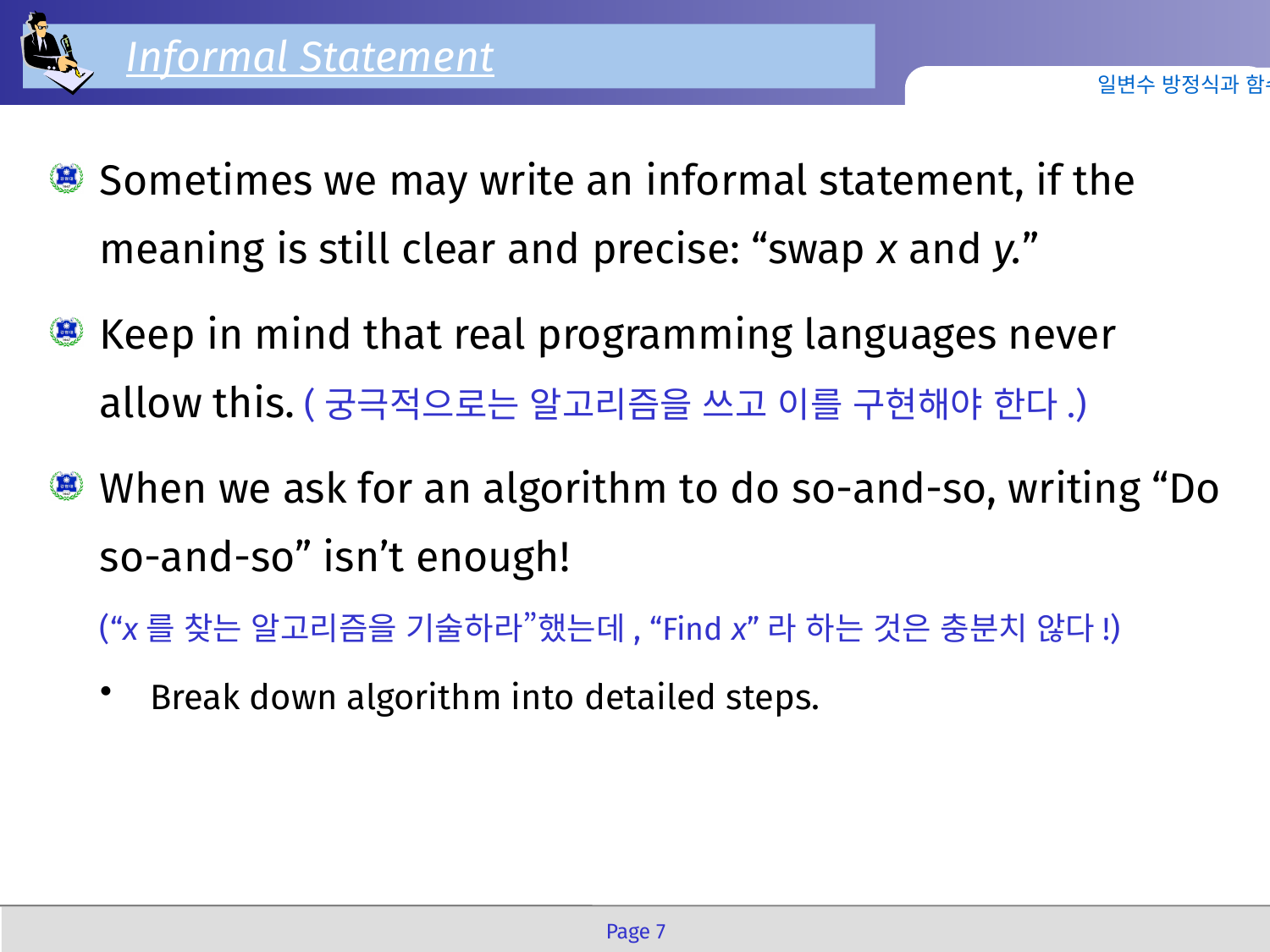

Informal Statement
일변수 방정식과 함수
Sometimes we may write an informal statement, if the meaning is still clear and precise: “swap x and y.”
Keep in mind that real programming languages never allow this. (궁극적으로는 알고리즘을 쓰고 이를 구현해야 한다.)
When we ask for an algorithm to do so-and-so, writing “Do so-and-so” isn’t enough!
	(“x를 찾는 알고리즘을 기술하라”했는데, “Find x”라 하는 것은 충분치 않다!)
Break down algorithm into detailed steps.
Page 7